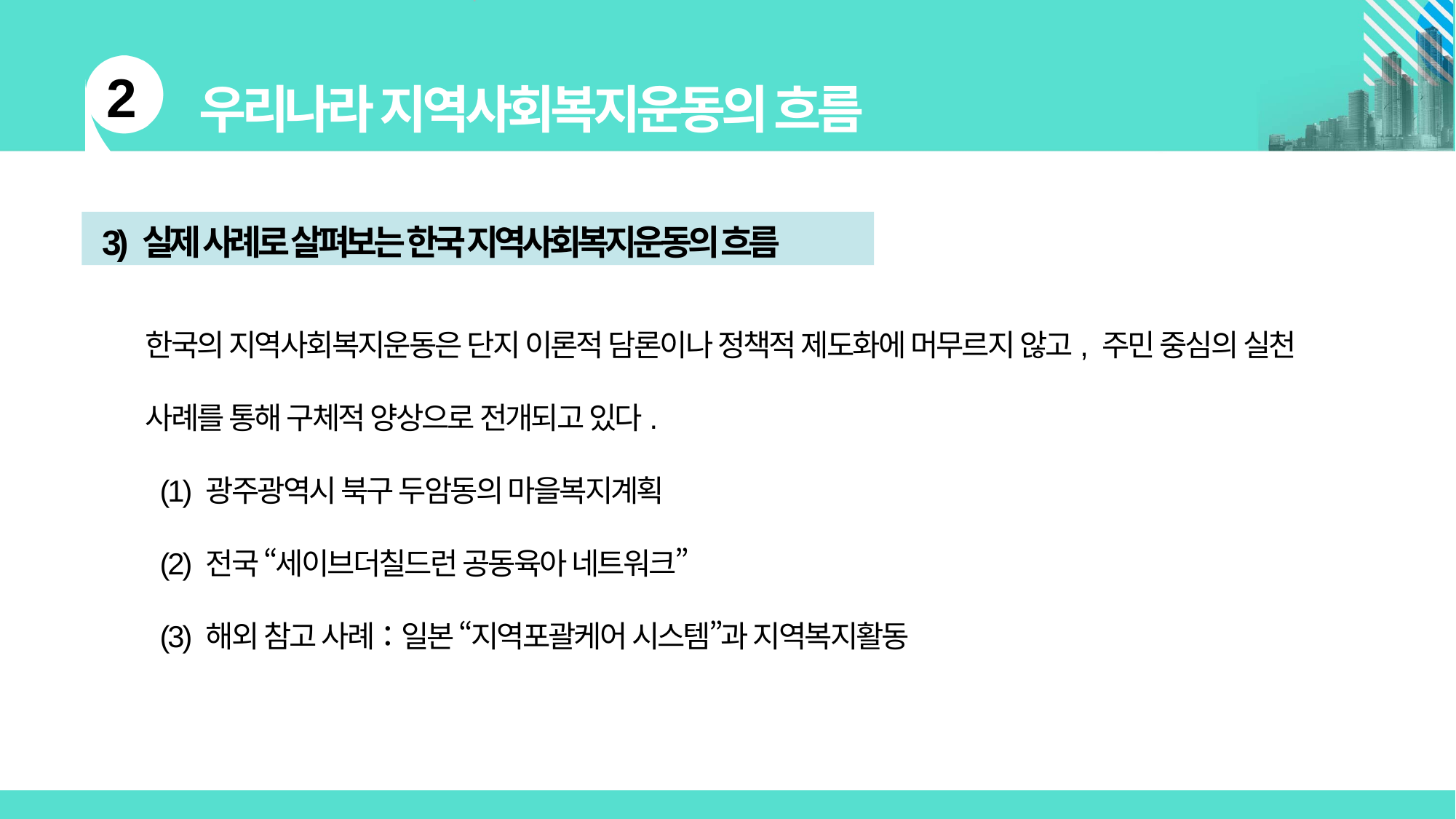

3) 실제 사례로 살펴보는 한국 지역사회복지운동의 흐름
한국의 지역사회복지운동은 단지 이론적 담론이나 정책적 제도화에 머무르지 않고, 주민 중심의 실천 사례를 통해 구체적 양상으로 전개되고 있다.
  (1) 광주광역시 북구 두암동의 마을복지계획
  (2) 전국 “세이브더칠드런 공동육아 네트워크”
  (3) 해외 참고 사례：일본 “지역포괄케어 시스템”과 지역복지활동